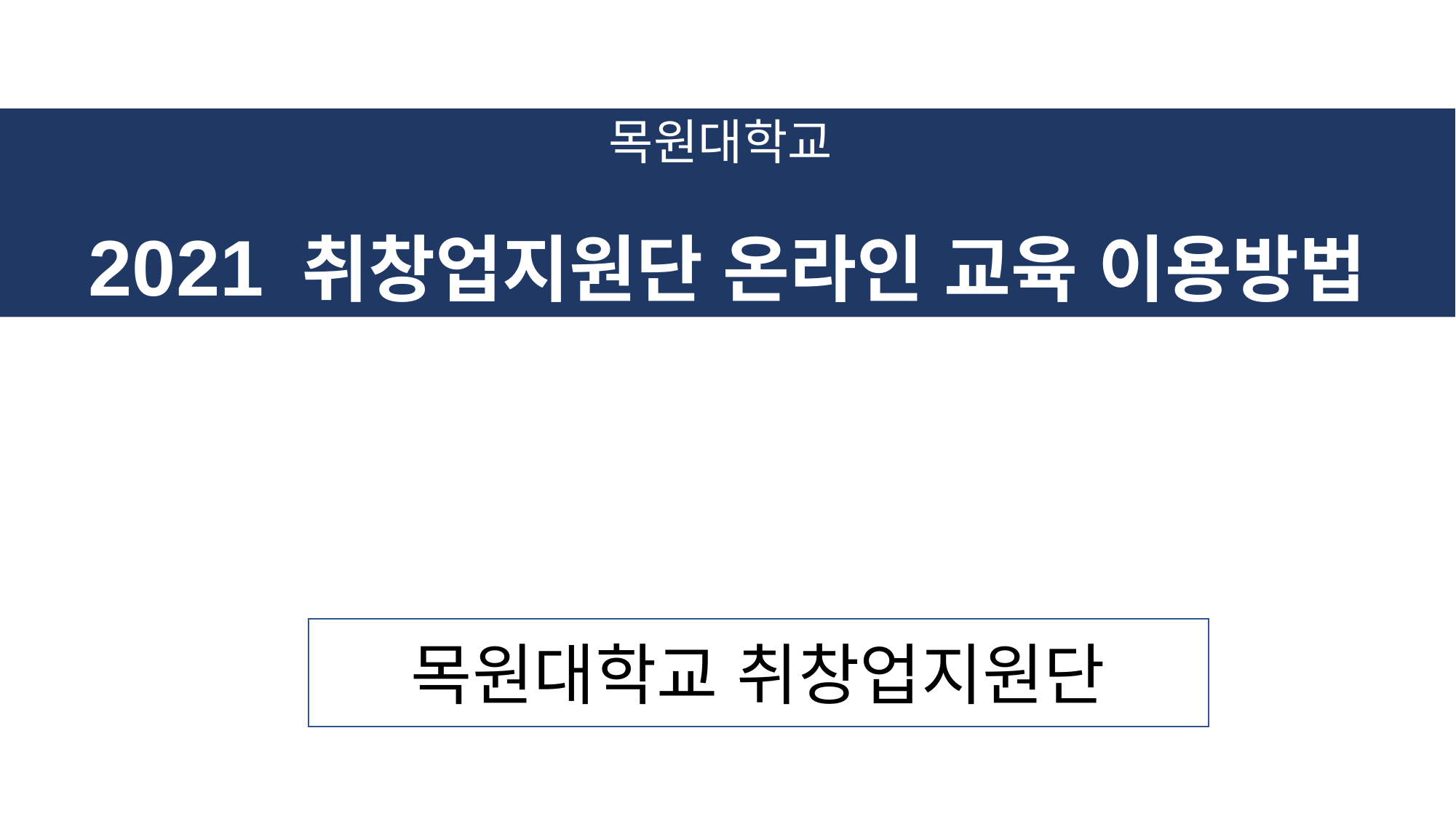

# 목원대학교 2021 취창업지원단 온라인 교육 이용방법
목원대학교 취창업지원단